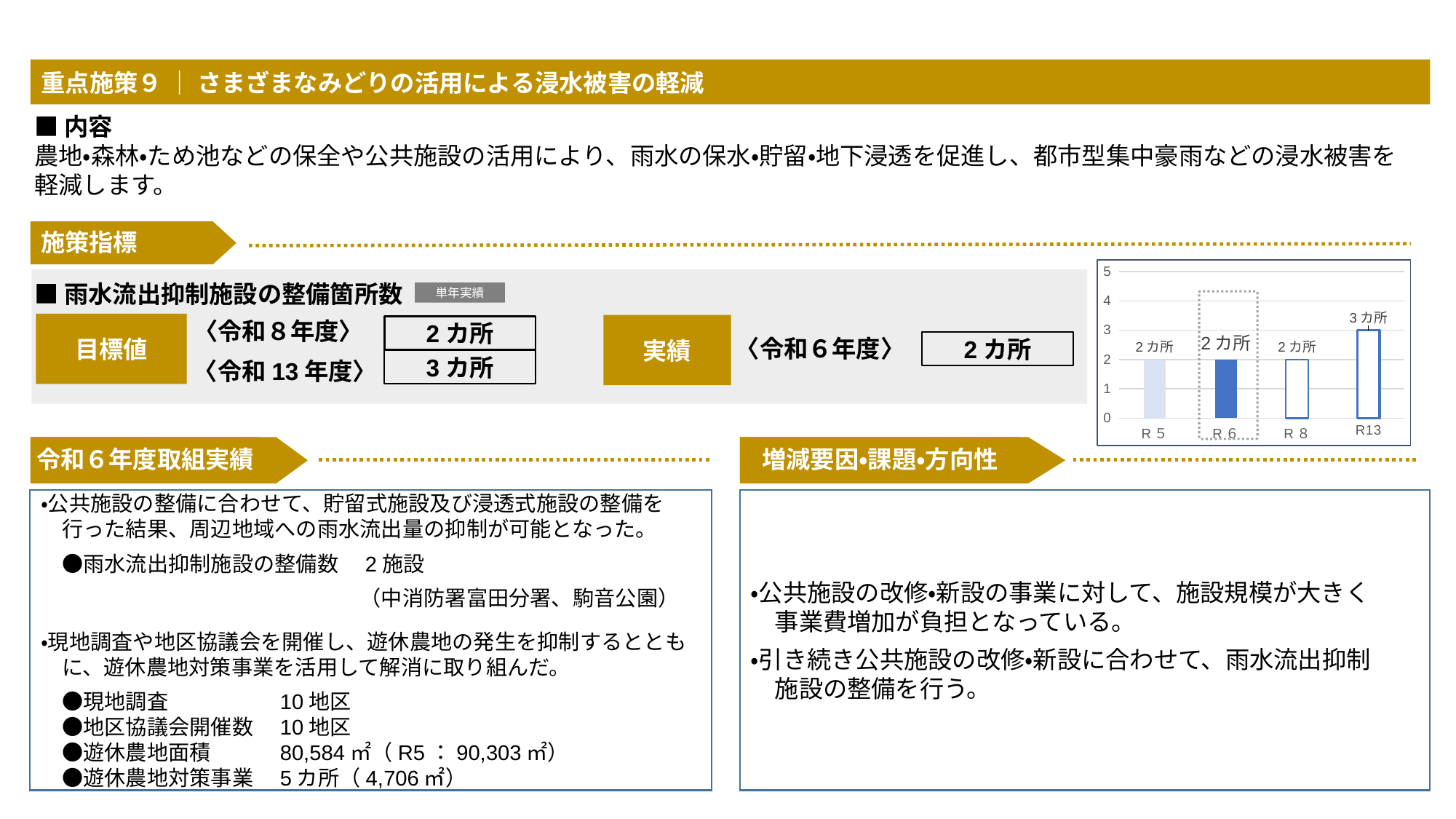

重点施策９ ｜ さまざまなみどりの活用による浸水被害の軽減
■内容
農地・森林・ため池などの保全や公共施設の活用により、雨水の保水・貯留・地下浸透を促進し、都市型集中豪雨などの浸水被害を軽減します。

施策指標

■雨水流出抑制施設の整備箇所数
〈令和８年度〉
目標値
実績
2カ所

〈令和６年度〉
2カ所
3カ所
〈令和13年度〉
令和６年度取組実績
・公共施設の整備に合わせて、貯留式施設及び浸透式施設の整備を
　行った結果、周辺地域への雨水流出量の抑制が可能となった。
　●雨水流出抑制施設の整備数　2施設
　　　　　　　　　　　　　　　（中消防署富田分署、駒音公園）
・現地調査や地区協議会を開催し、遊休農地の発生を抑制するととも
　に、遊休農地対策事業を活用して解消に取り組んだ。
　●現地調査　　　　　10地区
　●地区協議会開催数　10地区
　●遊休農地面積　　　80,584㎡（R5：90,303㎡）
　●遊休農地対策事業　5カ所（4,706㎡）
・公共施設の改修・新設の事業に対して、施設規模が大きく
　事業費増加が負担となっている。
・引き続き公共施設の改修・新設に合わせて、雨水流出抑制
　施設の整備を行う。
単年実績

### Chart

| Category | 系列 1 |
|---|---|
| R５ | 2.0 |
| R６ | 2.0 |
| R８ | 2.0 |
| R13 | 3.0 |

増減要因・課題・方向性